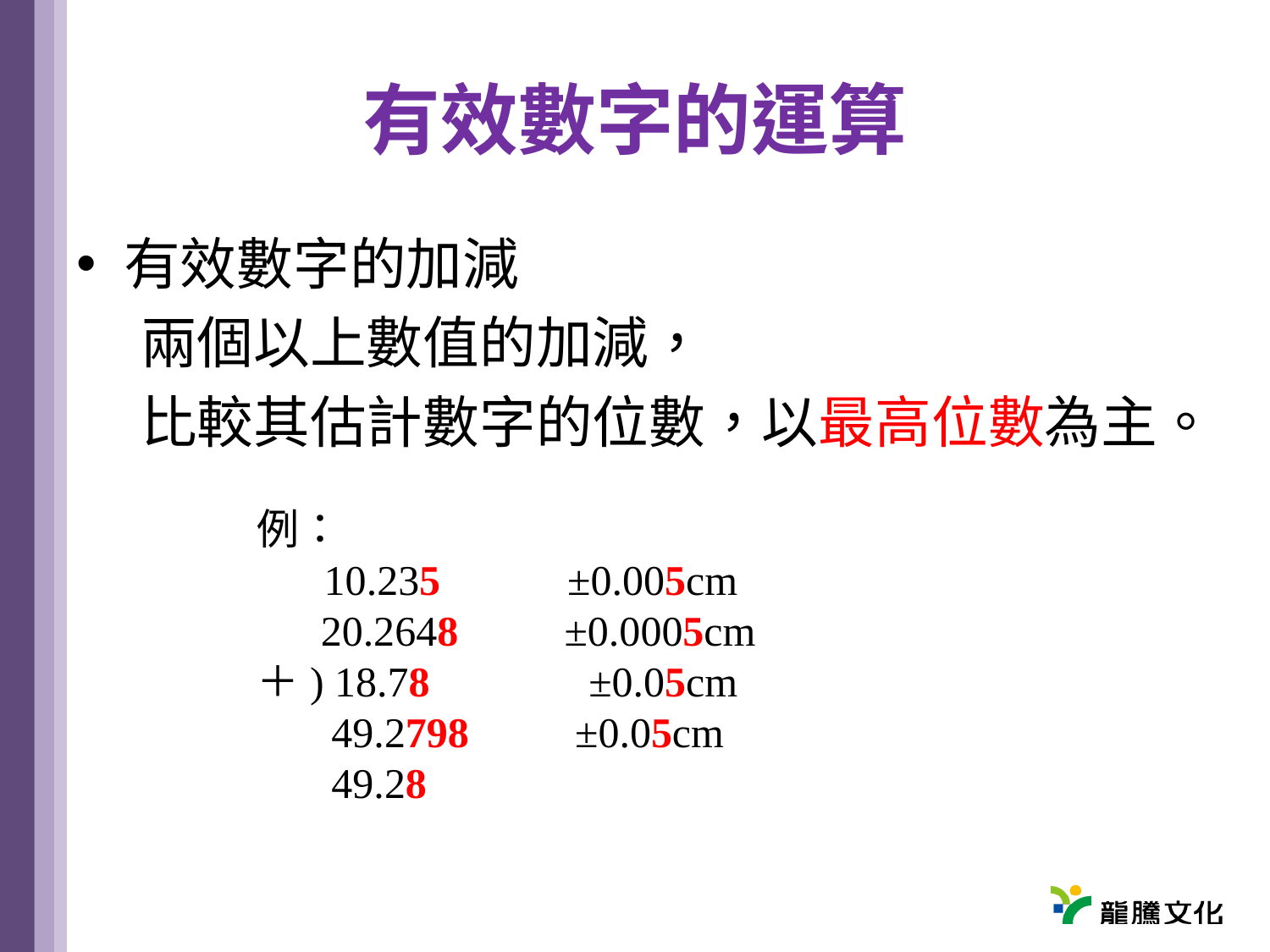

# 有效數字的運算
有效數字的加減
    兩個以上數值的加減，
    比較其估計數字的位數，以最高位數為主。

例：
       10.235            ±0.005cm
      20.2648          ±0.0005cm
＋) 18.78               ±0.05cm
       49.2798          ±0.05cm
       49.28